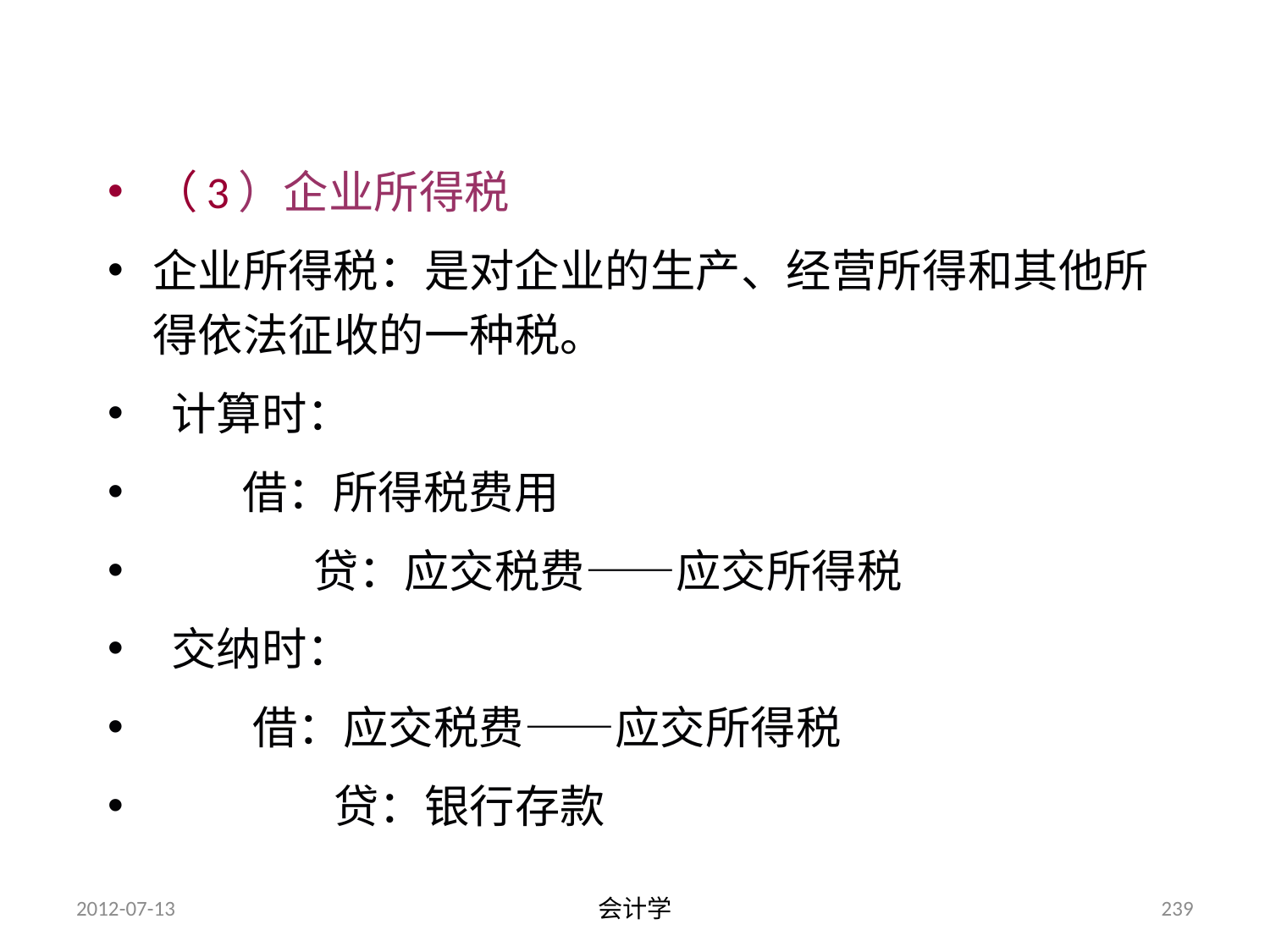

（3）企业所得税
企业所得税：是对企业的生产、经营所得和其他所得依法征收的一种税。
 计算时：
        借：所得税费用
               贷：应交税费——应交所得税
 交纳时：
         借：应交税费——应交所得税
                 贷：银行存款

2012-07-13
会计学
239